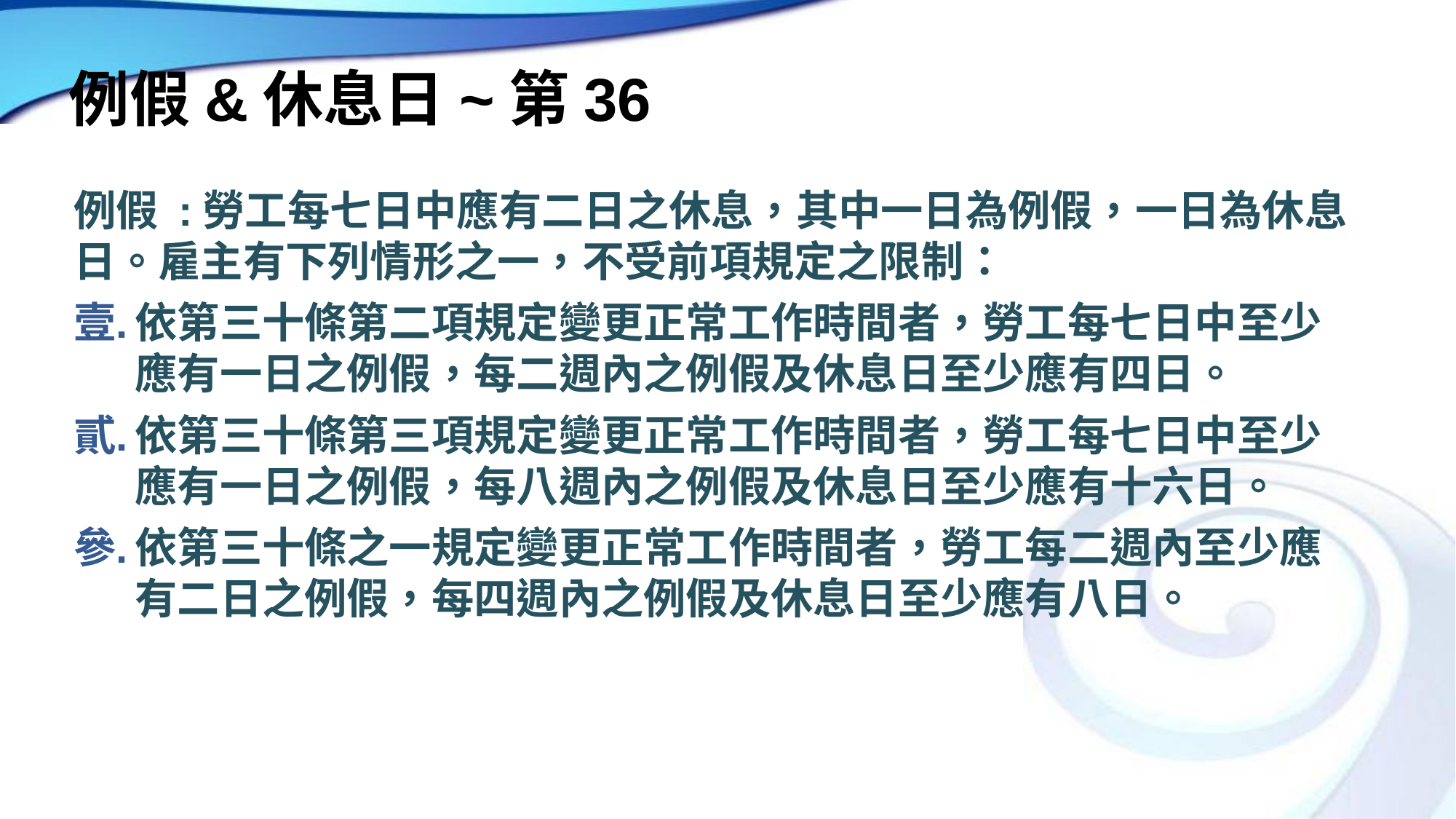

# 例假&休息日~第36
例假 :勞工每七日中應有二日之休息，其中一日為例假，一日為休息日。雇主有下列情形之一，不受前項規定之限制：
依第三十條第二項規定變更正常工作時間者，勞工每七日中至少應有一日之例假，每二週內之例假及休息日至少應有四日。
依第三十條第三項規定變更正常工作時間者，勞工每七日中至少應有一日之例假，每八週內之例假及休息日至少應有十六日。
依第三十條之一規定變更正常工作時間者，勞工每二週內至少應有二日之例假，每四週內之例假及休息日至少應有八日。